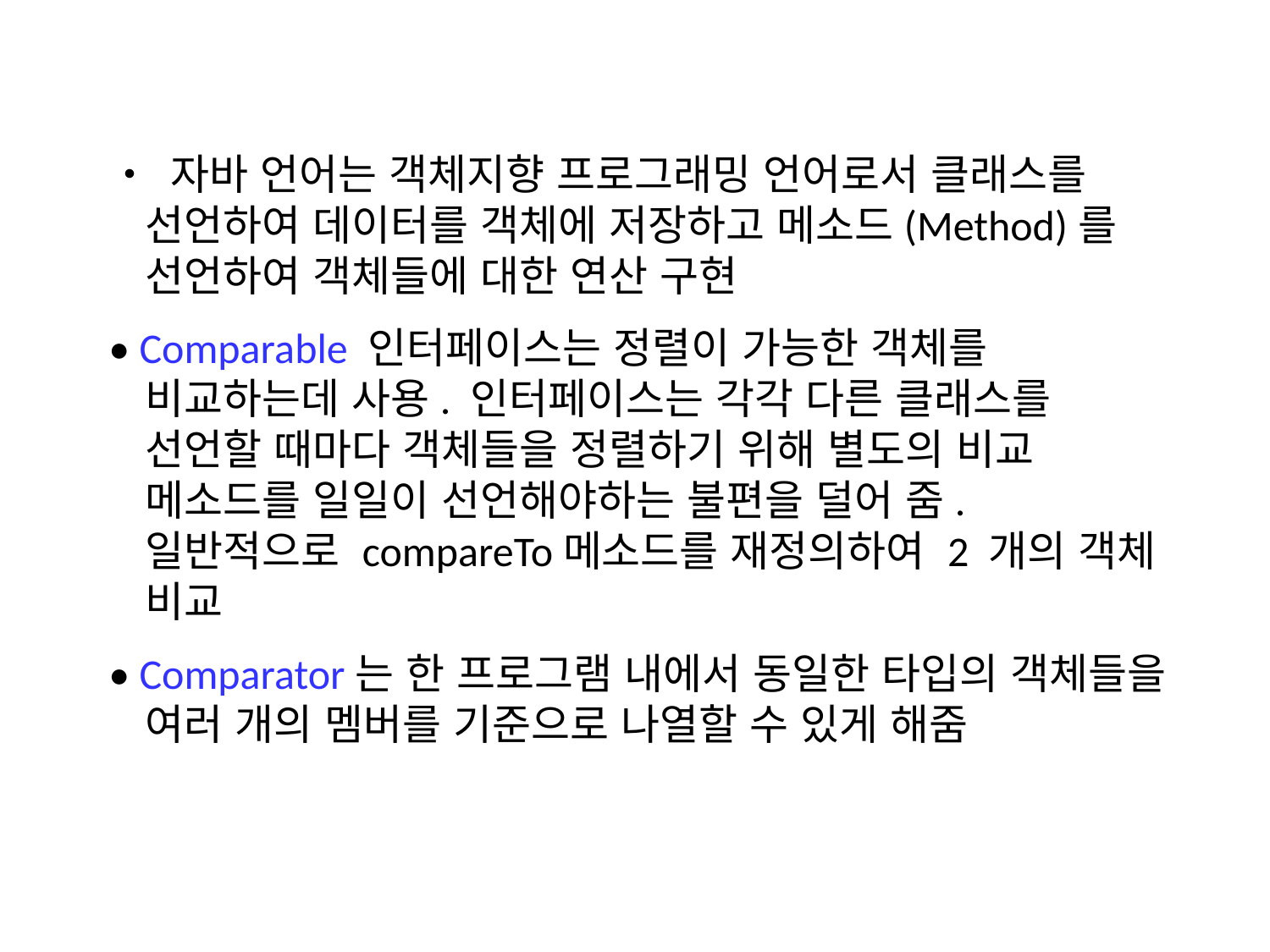

• 자바 언어는 객체지향 프로그래밍 언어로서 클래스를 선언하여 데이터를 객체에 저장하고 메소드(Method)를 선언하여 객체들에 대한 연산 구현
• Comparable 인터페이스는 정렬이 가능한 객체를 비교하는데 사용. 인터페이스는 각각 다른 클래스를 선언할 때마다 객체들을 정렬하기 위해 별도의 비교 메소드를 일일이 선언해야하는 불편을 덜어 줌. 일반적으로 compareTo메소드를 재정의하여 2 개의 객체 비교
• Comparator는 한 프로그램 내에서 동일한 타입의 객체들을 여러 개의 멤버를 기준으로 나열할 수 있게 해줌